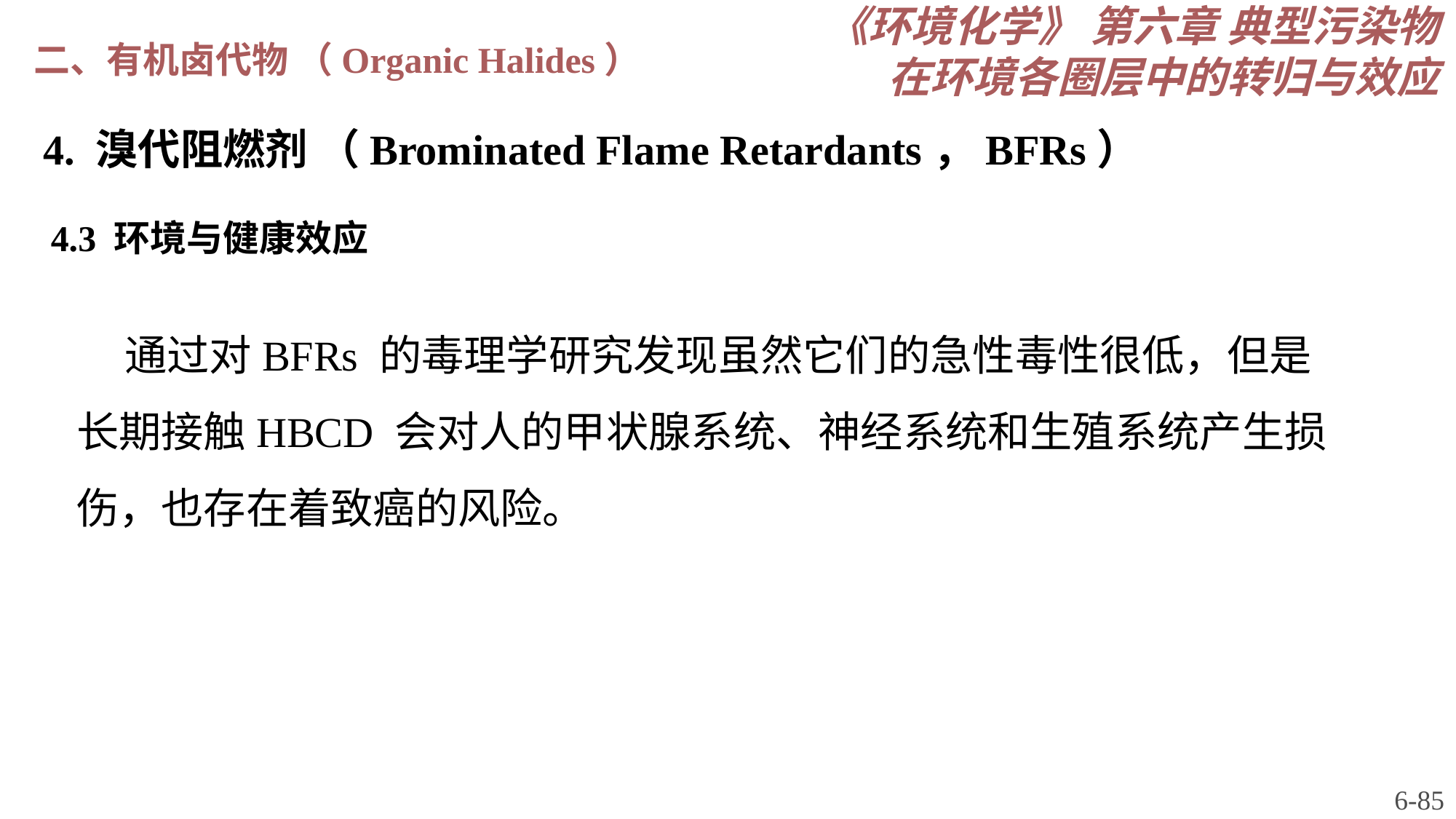

《环境化学》 第六章 典型污染物在环境各圈层中的转归与效应
二、有机卤代物 （Organic Halides）
4. 溴代阻燃剂 （Brominated Flame Retardants，BFRs）
4.3 环境与健康效应
    通过对BFRs 的毒理学研究发现虽然它们的急性毒性很低，但是长期接触HBCD 会对人的甲状腺系统、神经系统和生殖系统产生损伤，也存在着致癌的风险。
6-85